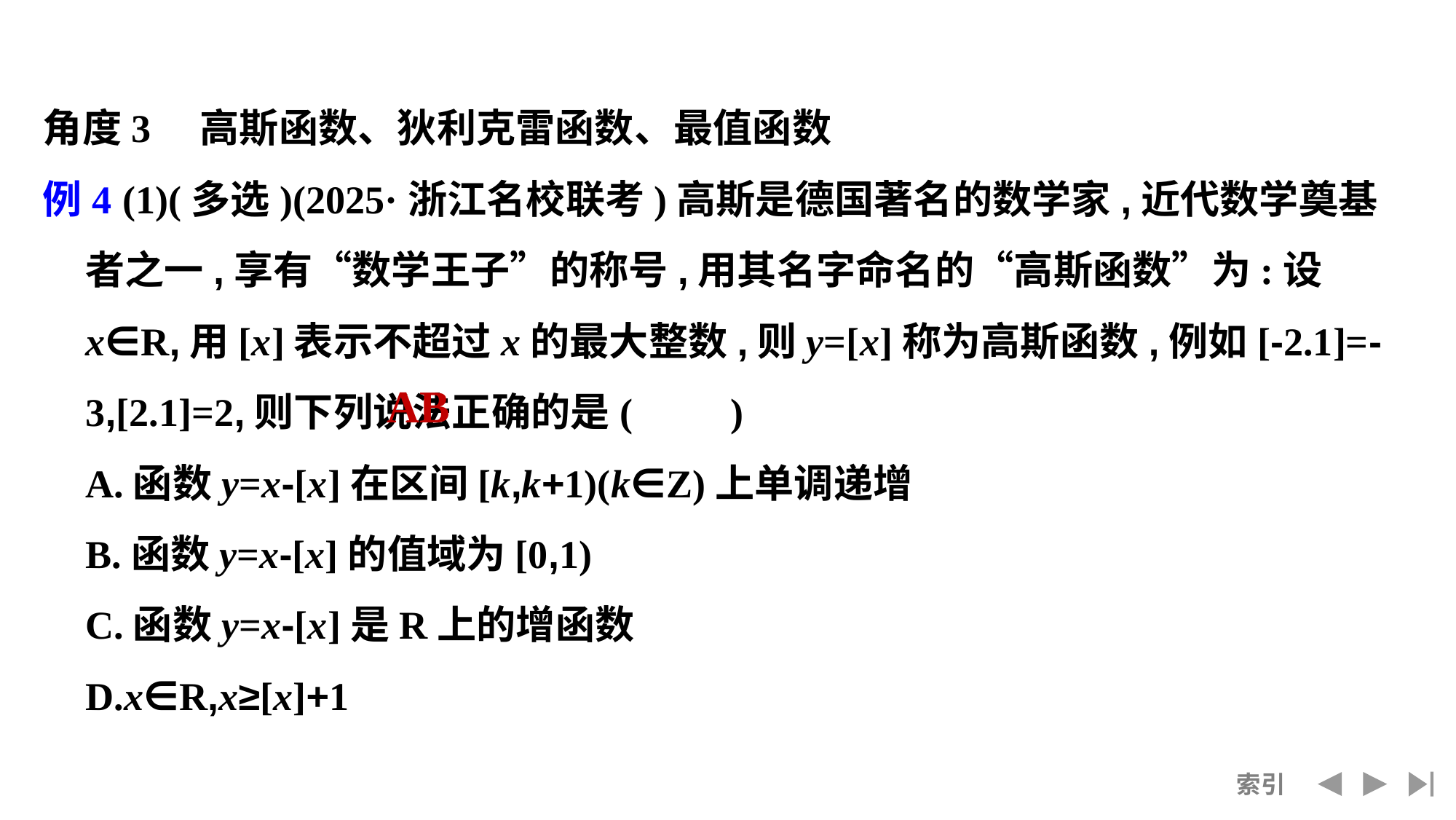

角度3　高斯函数、狄利克雷函数、最值函数
例4 (1)(多选)(2025·浙江名校联考)高斯是德国著名的数学家,近代数学奠基者之一,享有“数学王子”的称号,用其名字命名的“高斯函数”为:设x∈R,用[x]表示不超过x的最大整数,则y=[x]称为高斯函数,例如[-2.1]=-3,[2.1]=2,则下列说法正确的是(　　)
	A.函数y=x-[x]在区间[k,k+1)(k∈Z)上单调递增
	B.函数y=x-[x]的值域为[0,1)
	C.函数y=x-[x]是R上的增函数
	D.x∈R,x≥[x]+1
AB